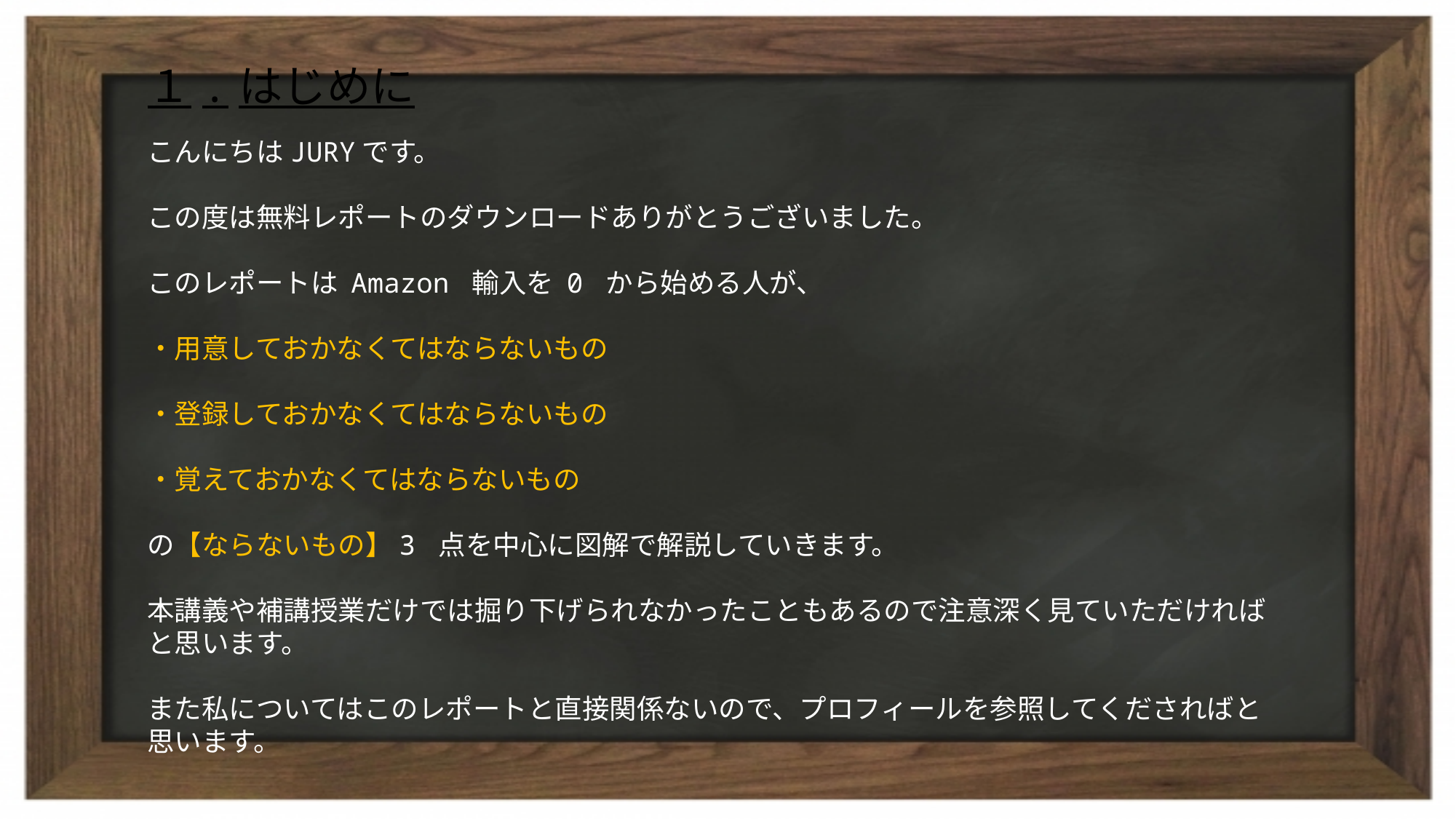

# １.はじめに
こんにちはJURYです。

この度は無料レポートのダウンロードありがとうございました。

このレポートは Amazon 輸入を 0 から始める人が、

・用意しておかなくてはならないもの

・登録しておかなくてはならないもの

・覚えておかなくてはならないもの

の【ならないもの】3 点を中心に図解で解説していきます。

本講義や補講授業だけでは掘り下げられなかったこともあるので注意深く見ていただければと思います。

また私についてはこのレポートと直接関係ないので、プロフィールを参照してくださればと思います。